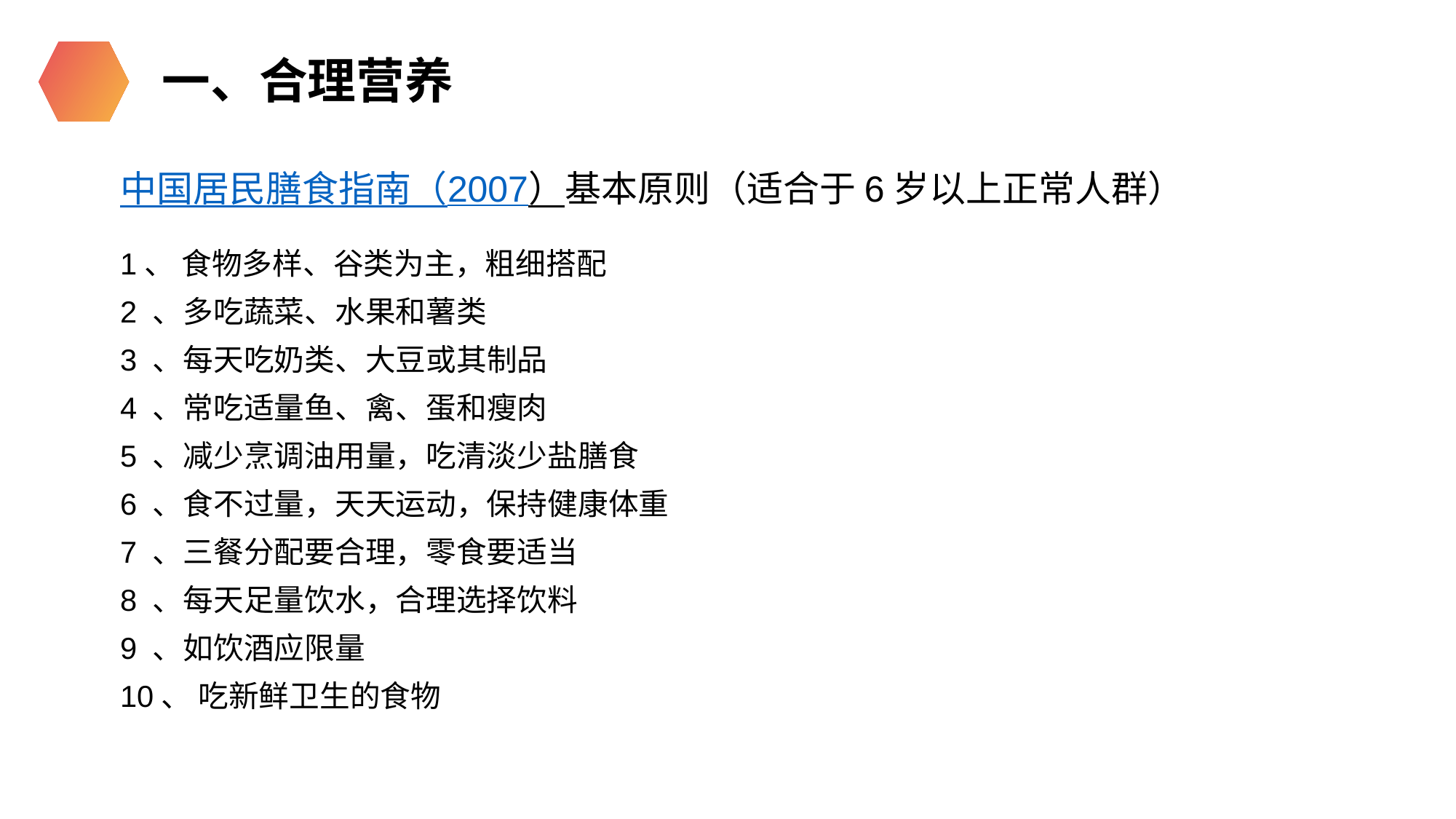

一、合理营养
中国居民膳食指南（2007）基本原则（适合于6岁以上正常人群）
1、 食物多样、谷类为主，粗细搭配
2 、多吃蔬菜、水果和薯类
3 、每天吃奶类、大豆或其制品
4 、常吃适量鱼、禽、蛋和瘦肉
5 、减少烹调油用量，吃清淡少盐膳食
6 、食不过量，天天运动，保持健康体重
7 、三餐分配要合理，零食要适当
8 、每天足量饮水，合理选择饮料
9 、如饮酒应限量
10、 吃新鲜卫生的食物